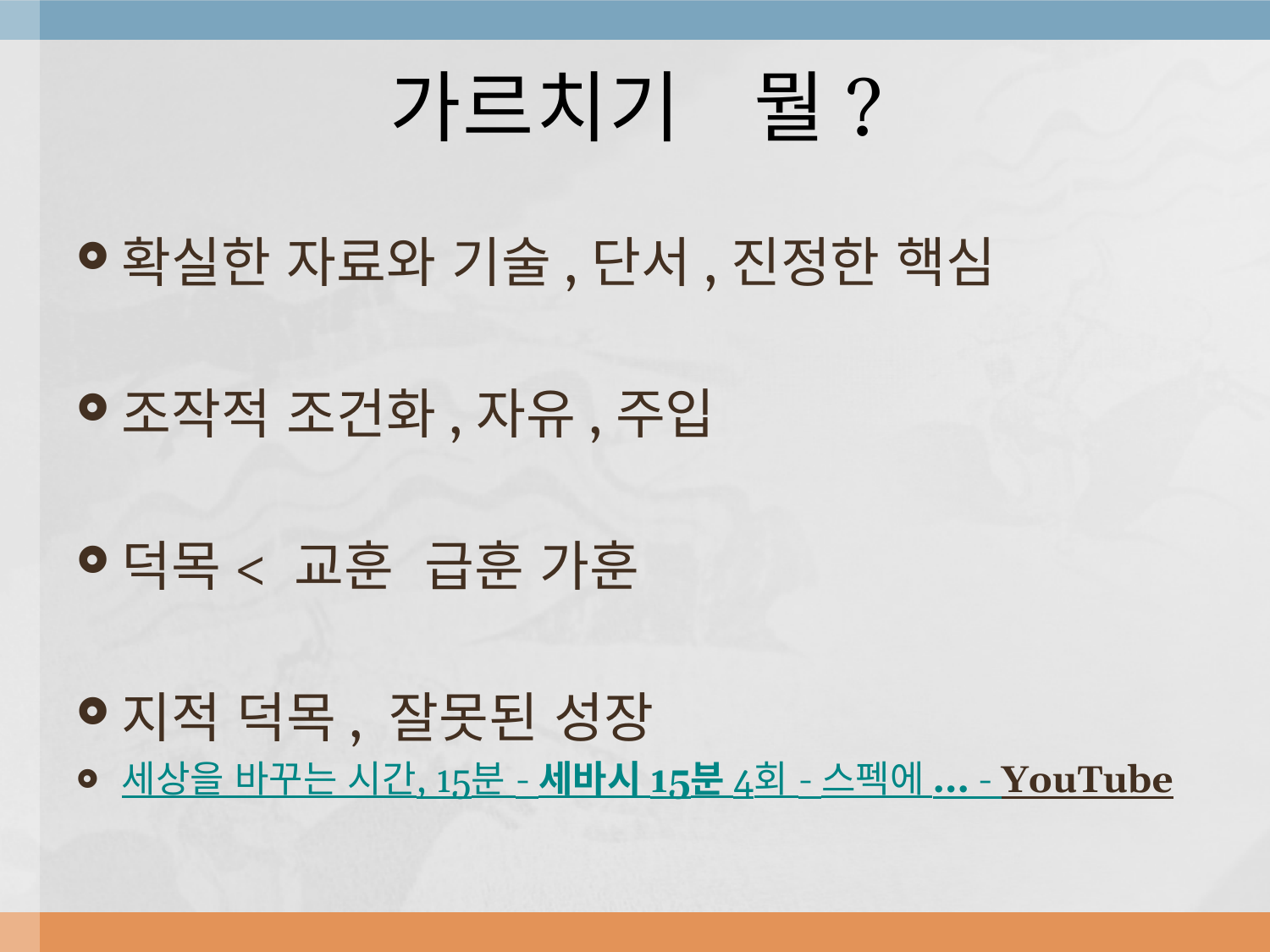

# 가르치기   뭘?
확실한 자료와 기술,단서,진정한 핵심

조작적 조건화,자유,주입

덕목< 교훈  급훈 가훈

지적 덕목, 잘못된 성장
세상을 바꾸는 시간, 15분 - 세바시 15분 4회 - 스펙에 ... - YouTube